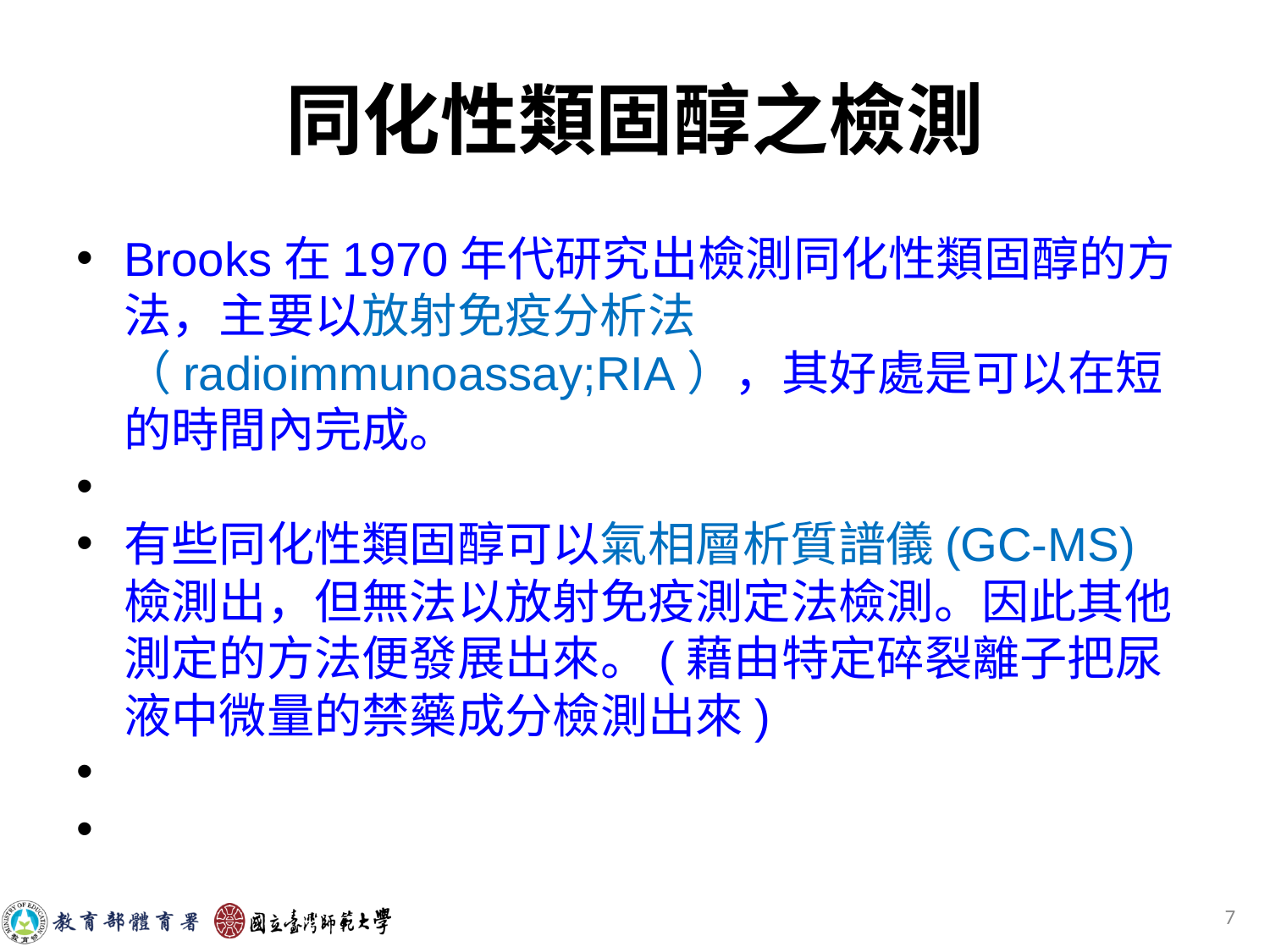

同化性類固醇之檢測
Brooks在1970年代研究出檢測同化性類固醇的方法，主要以放射免疫分析法（radioimmunoassay;RIA），其好處是可以在短的時間內完成。

有些同化性類固醇可以氣相層析質譜儀(GC-MS)檢測出，但無法以放射免疫測定法檢測。因此其他測定的方法便發展出來。(藉由特定碎裂離子把尿液中微量的禁藥成分檢測出來)

7